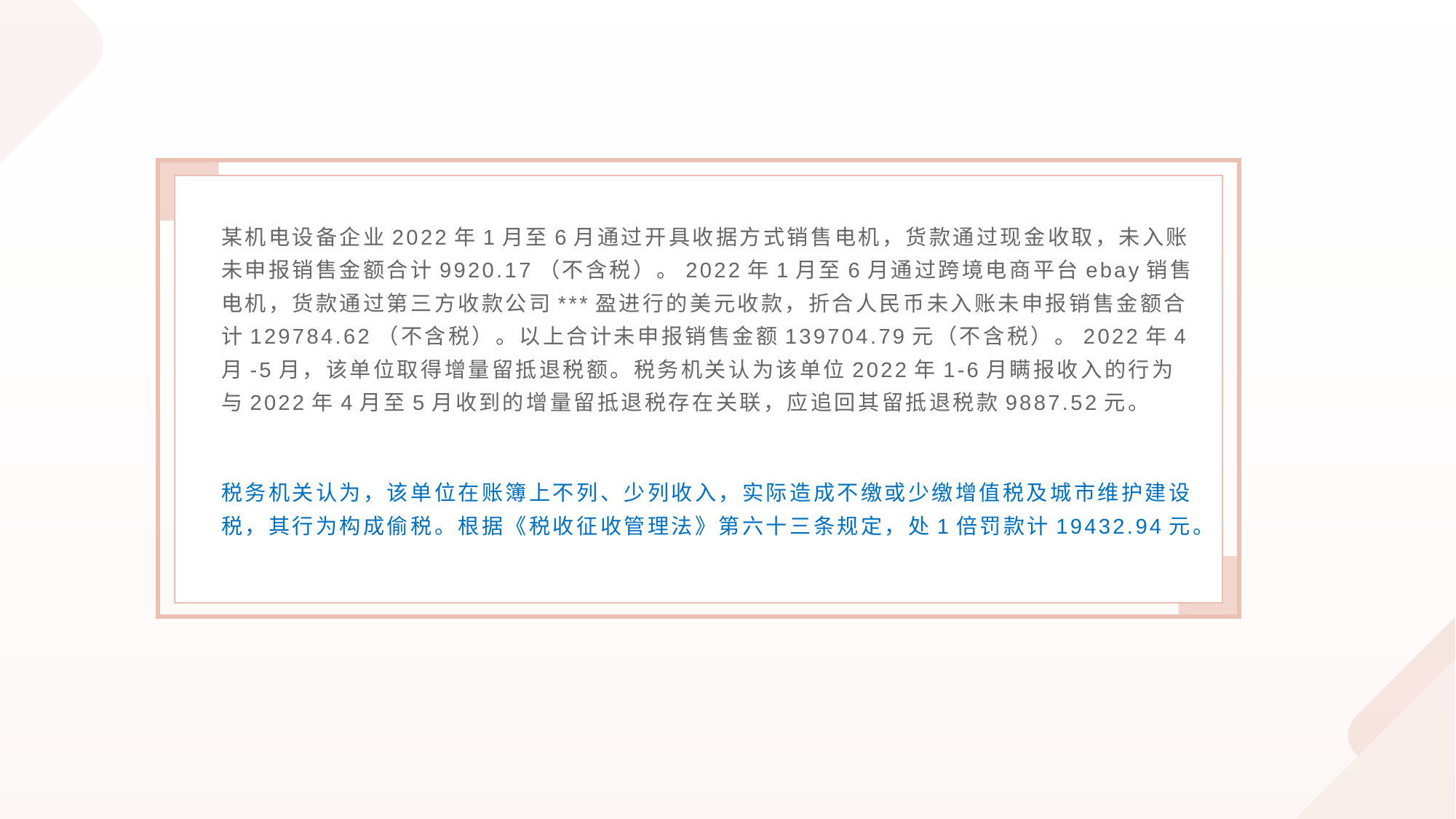

某机电设备企业2022年1月至6月通过开具收据方式销售电机，货款通过现金收取，未入账未申报销售金额合计9920.17（不含税）。2022年1月至6月通过跨境电商平台ebay销售电机，货款通过第三方收款公司***盈进行的美元收款，折合人民币未入账未申报销售金额合计129784.62（不含税）。以上合计未申报销售金额139704.79元（不含税）。2022年4月-5月，该单位取得增量留抵退税额。税务机关认为该单位2022年1-6月瞒报收入的行为与2022年4月至5月收到的增量留抵退税存在关联，应追回其留抵退税款9887.52元。

税务机关认为，该单位在账簿上不列、少列收入，实际造成不缴或少缴增值税及城市维护建设税，其行为构成偷税。根据《税收征收管理法》第六十三条规定，处1倍罚款计19432.94元。